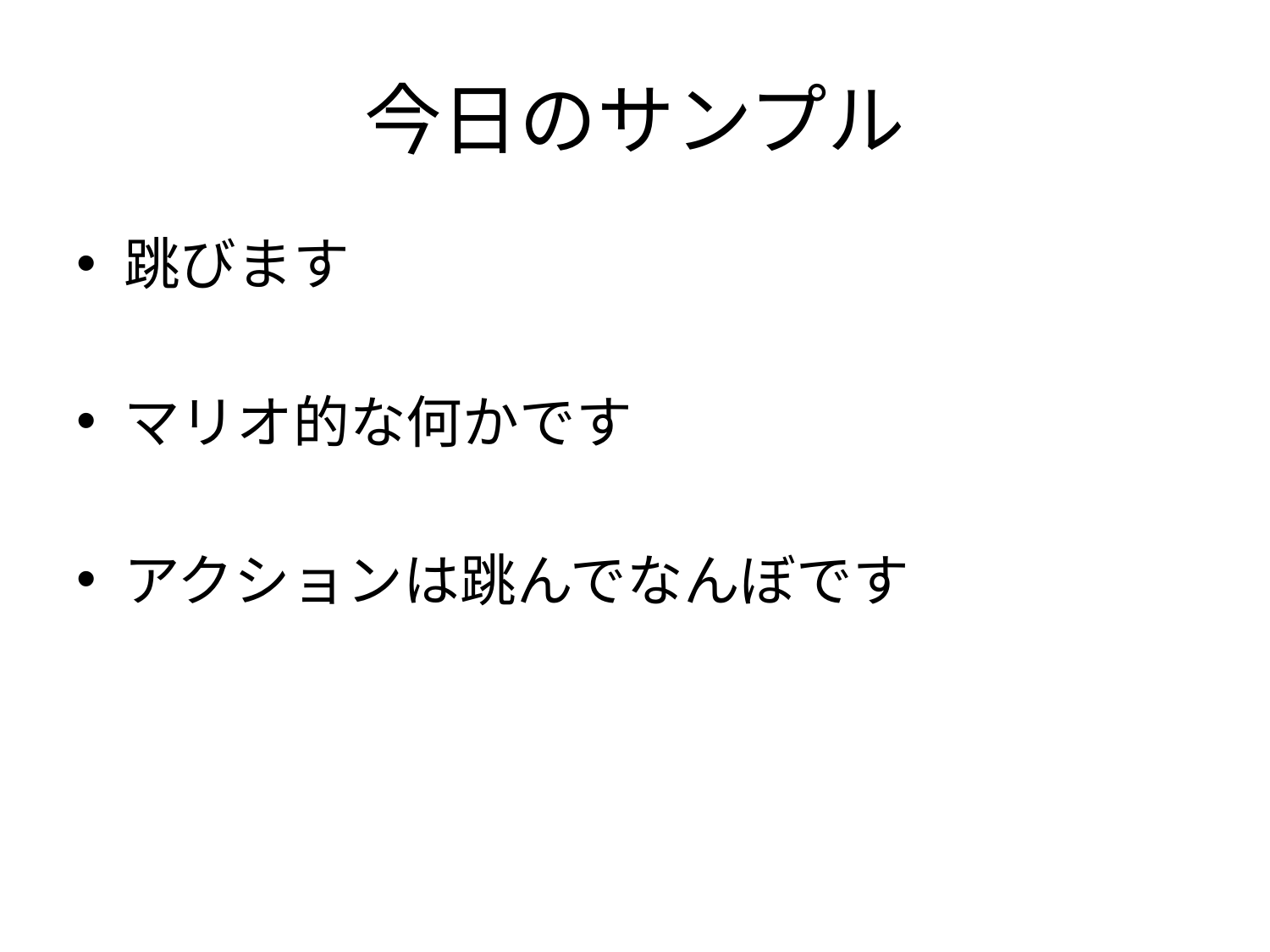

# 今日のサンプル
跳びます

マリオ的な何かです

アクションは跳んでなんぼです